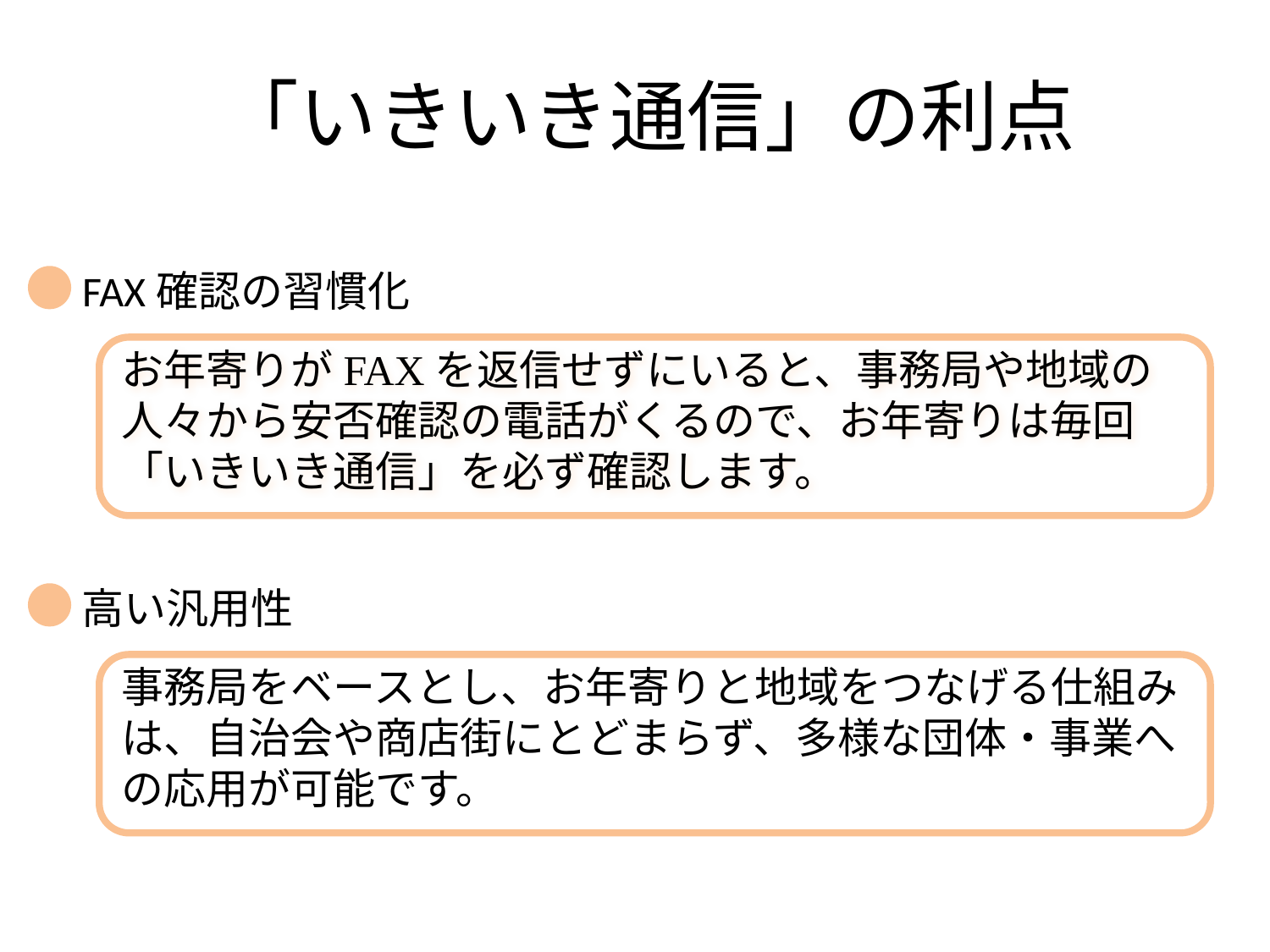

# 「いきいき通信」の利点
FAX確認の習慣化

お年寄りがFAXを返信せずにいると、事務局や地域の人々から安否確認の電話がくるので、お年寄りは毎回「いきいき通信」を必ず確認します。
高い汎用性

事務局をベースとし、お年寄りと地域をつなげる仕組みは、自治会や商店街にとどまらず、多様な団体・事業への応用が可能です。